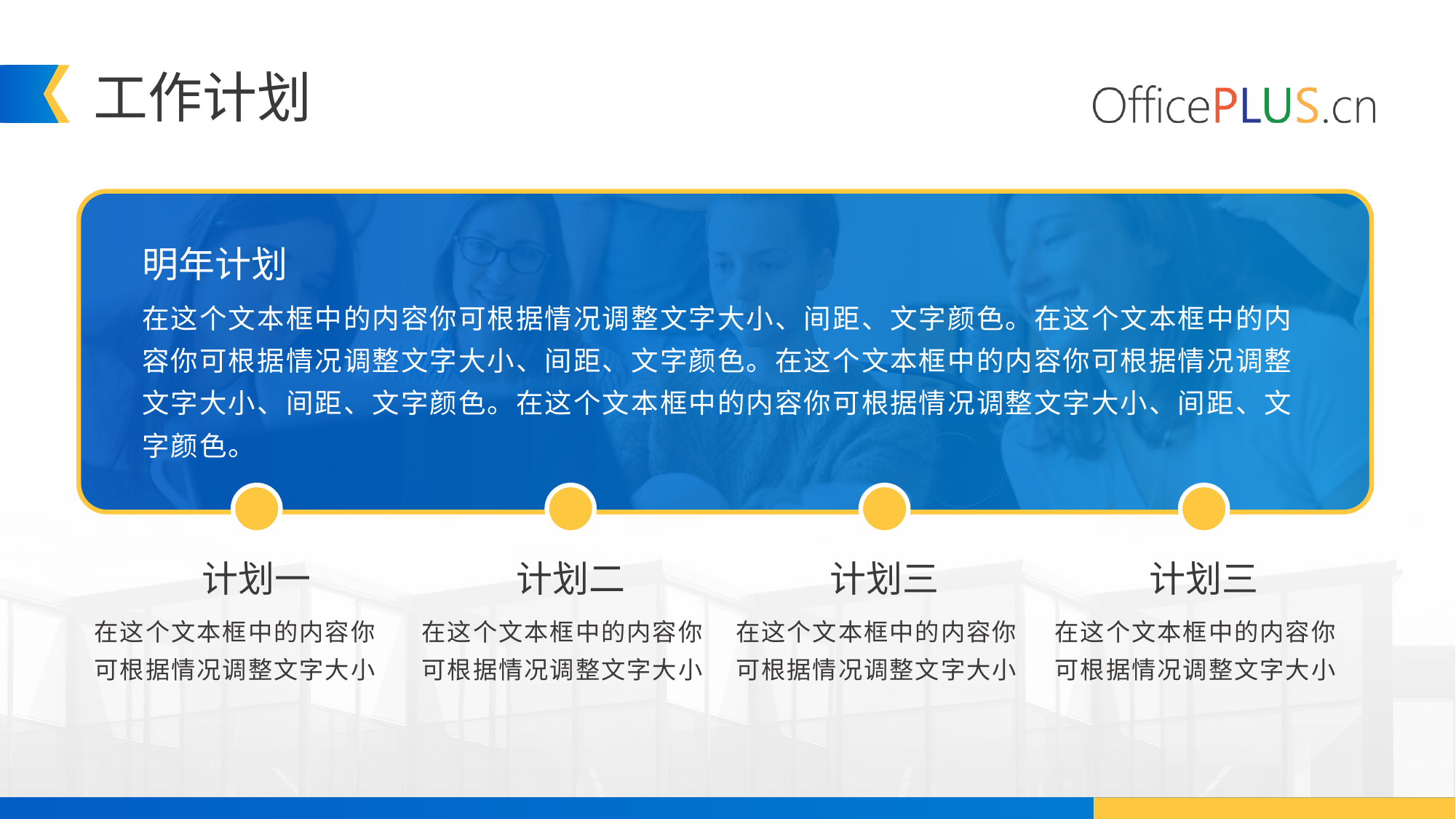

工作计划

明年计划
在这个文本框中的内容你可根据情况调整文字大小、间距、文字颜色。在这个文本框中的内容你可根据情况调整文字大小、间距、文字颜色。在这个文本框中的内容你可根据情况调整文字大小、间距、文字颜色。在这个文本框中的内容你可根据情况调整文字大小、间距、文字颜色。

计划一
计划二
计划三
计划三
在这个文本框中的内容你可根据情况调整文字大小
在这个文本框中的内容你可根据情况调整文字大小
在这个文本框中的内容你可根据情况调整文字大小
在这个文本框中的内容你可根据情况调整文字大小